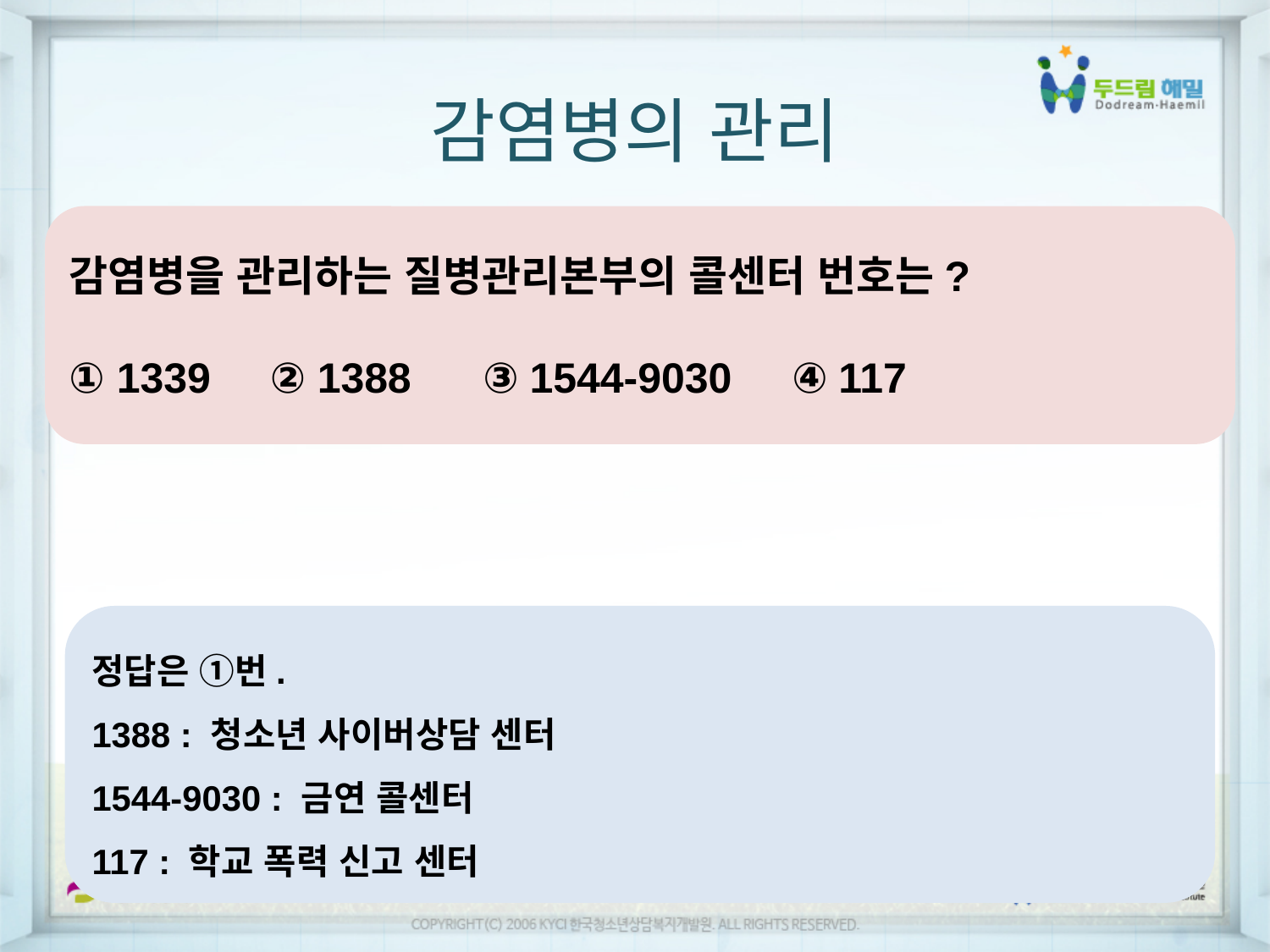

감염병의 관리
감염병을 관리하는 질병관리본부의 콜센터 번호는?

① 1339     ② 1388      ③ 1544-9030     ④ 117
정답은 ①번.
1388 : 청소년 사이버상담 센터
1544-9030 : 금연 콜센터
117 : 학교 폭력 신고 센터